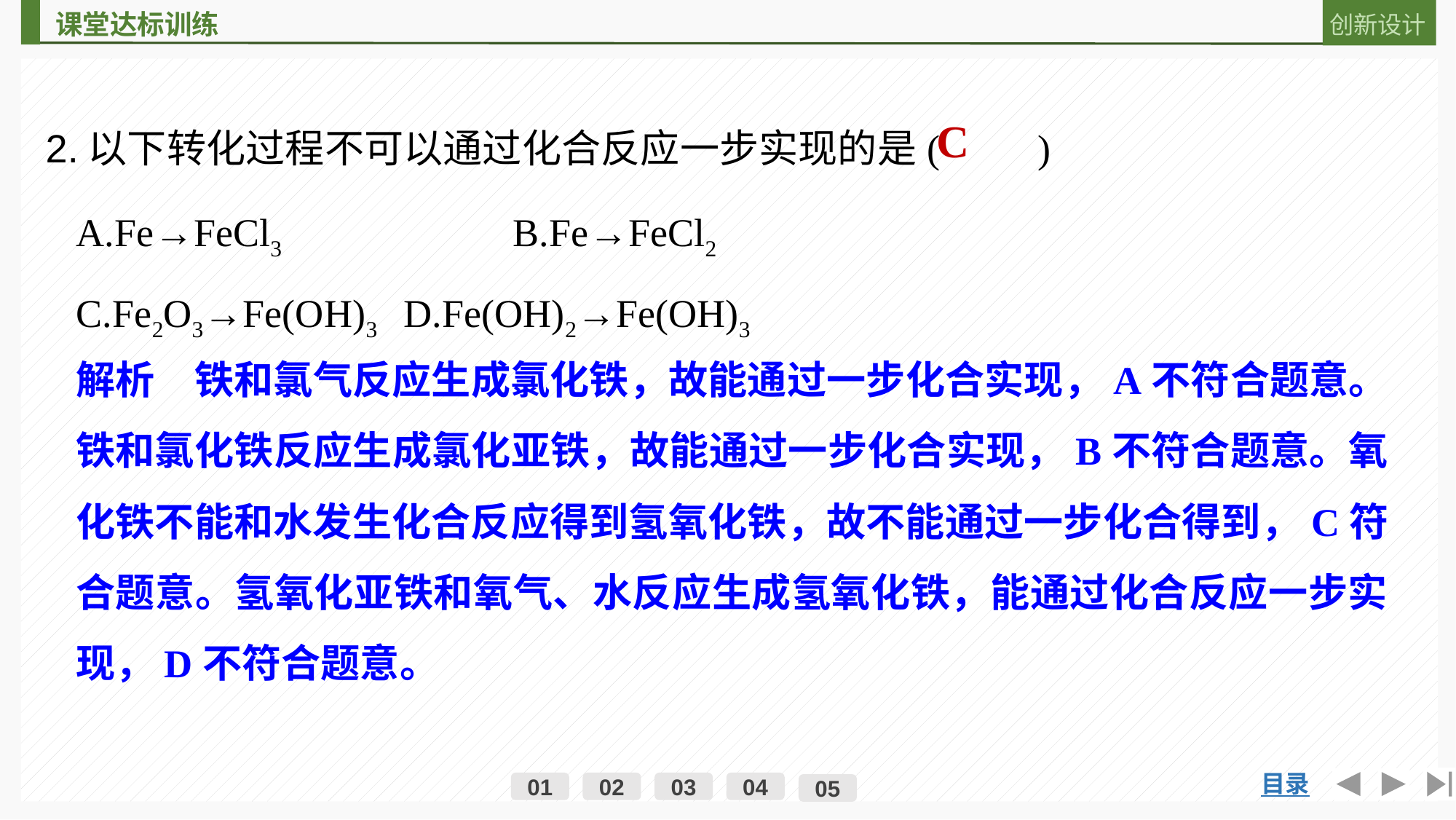

2.以下转化过程不可以通过化合反应一步实现的是(　　)
C
A.Fe→FeCl3  			B.Fe→FeCl2
C.Fe2O3→Fe(OH)3  	D.Fe(OH)2→Fe(OH)3
解析　铁和氯气反应生成氯化铁，故能通过一步化合实现，A不符合题意。铁和氯化铁反应生成氯化亚铁，故能通过一步化合实现，B不符合题意。氧化铁不能和水发生化合反应得到氢氧化铁，故不能通过一步化合得到，C符合题意。氢氧化亚铁和氧气、水反应生成氢氧化铁，能通过化合反应一步实现，D不符合题意。